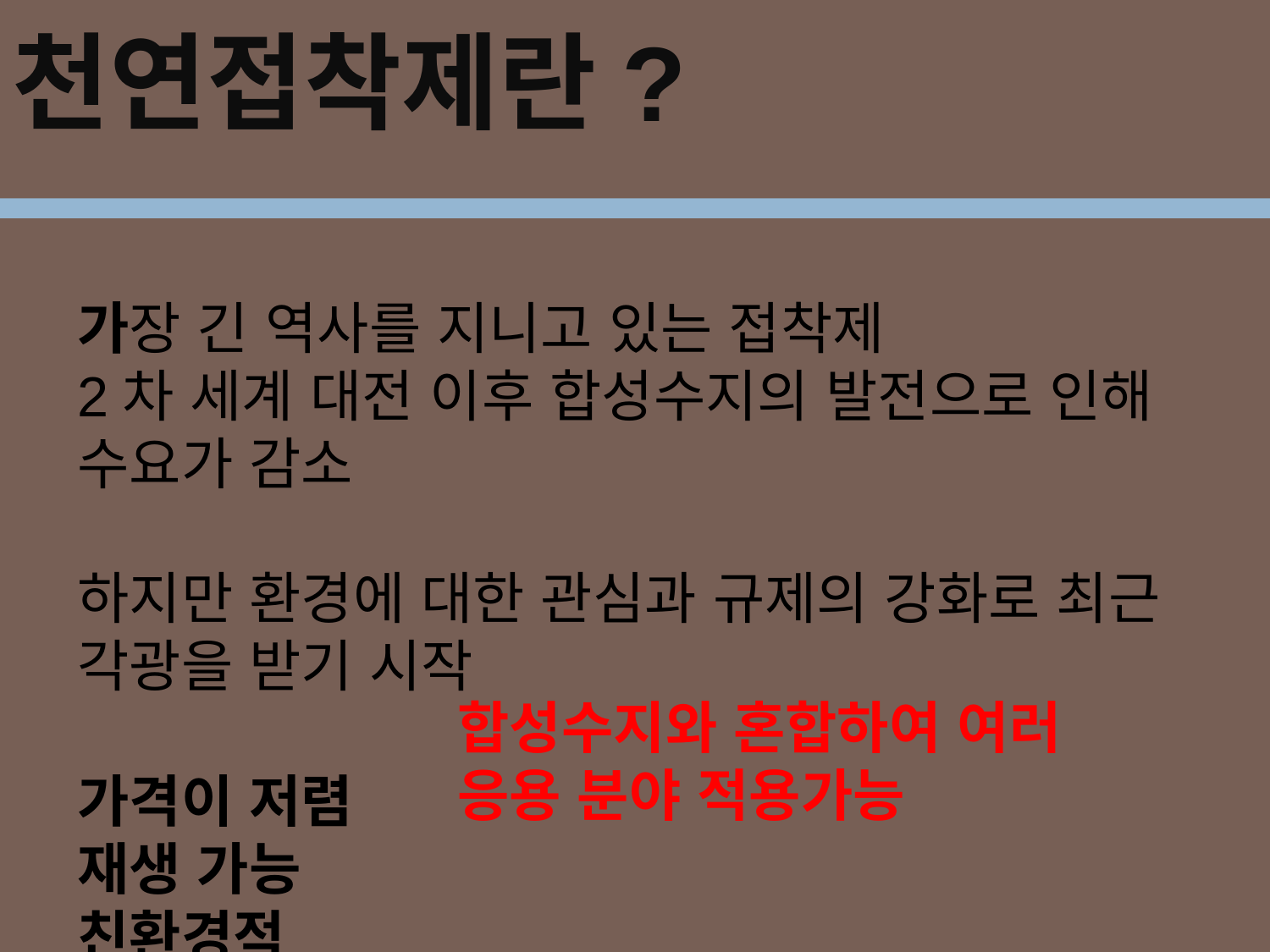

천연접착제란?

가장 긴 역사를 지니고 있는 접착제
2차 세계 대전 이후 합성수지의 발전으로 인해 수요가 감소

하지만 환경에 대한 관심과 규제의 강화로 최근 각광을 받기 시작

가격이 저렴
재생 가능
친환경적
합성수지와 혼합하여 여러 응용 분야 적용가능